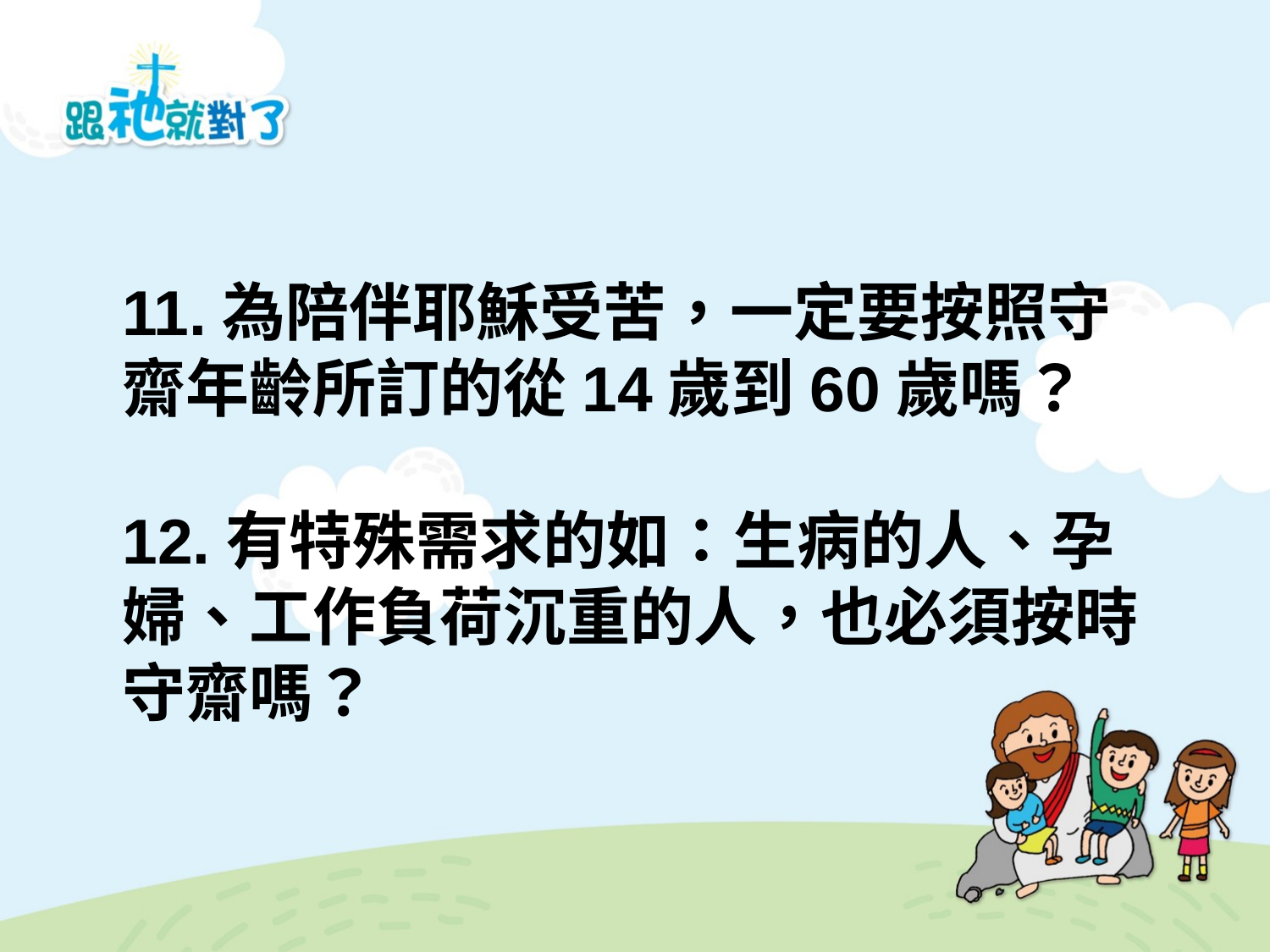

11.為陪伴耶穌受苦，一定要按照守齋年齡所訂的從14歲到60歲嗎？

12.有特殊需求的如：生病的人、孕婦、工作負荷沉重的人，也必須按時守齋嗎？